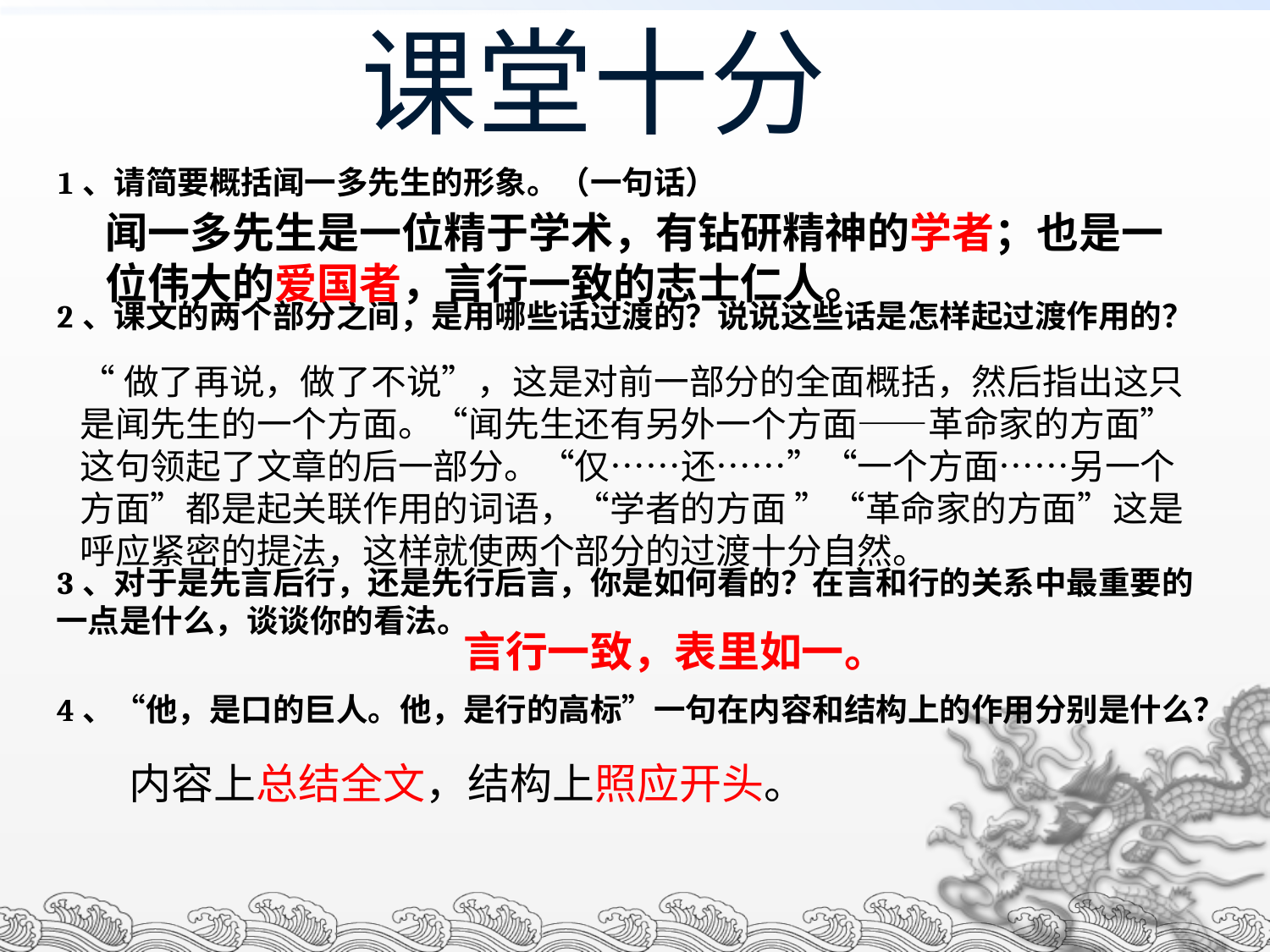

# 课堂十分
1、请简要概括闻一多先生的形象。（一句话）

2、课文的两个部分之间，是用哪些话过渡的？说说这些话是怎样起过渡作用的？

3、对于是先言后行，还是先行后言，你是如何看的？在言和行的关系中最重要的一点是什么，谈谈你的看法。

4、“他，是口的巨人。他，是行的高标”一句在内容和结构上的作用分别是什么？

闻一多先生是一位精于学术，有钻研精神的学者；也是一
位伟大的爱国者，言行一致的志士仁人。
“做了再说，做了不说”，这是对前一部分的全面概括，然后指出这只是闻先生的一个方面。“闻先生还有另外一个方面——革命家的方面”这句领起了文章的后一部分。“仅……还……”“一个方面……另一个方面”都是起关联作用的词语，“学者的方面 ”“革命家的方面”这是呼应紧密的提法，这样就使两个部分的过渡十分自然。
言行一致，表里如一。
内容上总结全文，结构上照应开头。